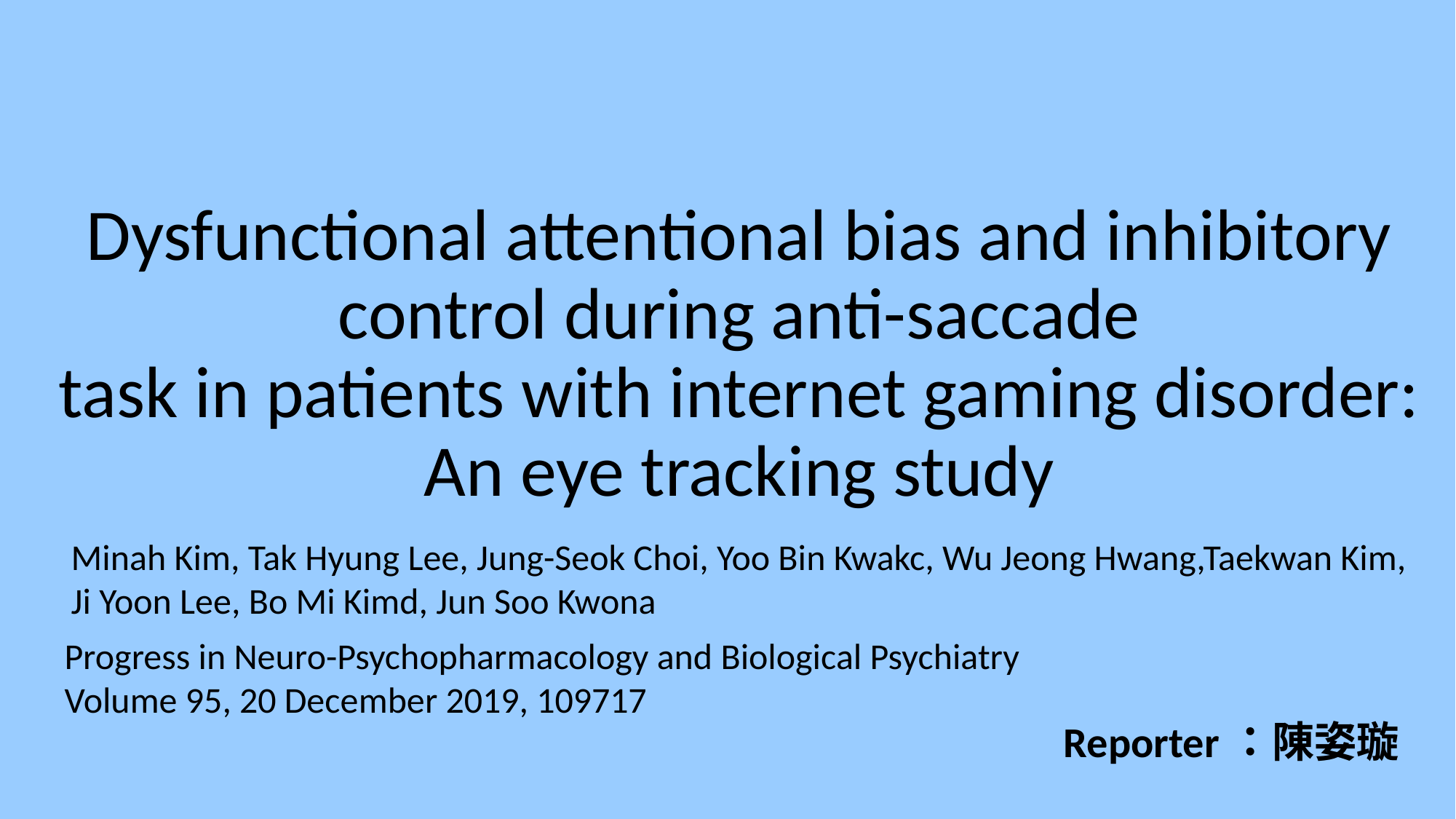

# Dysfunctional attentional bias and inhibitory control during anti-saccade task in patients with internet gaming disorder: An eye tracking study
Minah Kim, Tak Hyung Lee, Jung-Seok Choi, Yoo Bin Kwakc, Wu Jeong Hwang,Taekwan Kim, Ji Yoon Lee, Bo Mi Kimd, Jun Soo Kwona
Progress in Neuro-Psychopharmacology and Biological Psychiatry
Volume 95, 20 December 2019, 109717
Reporter：陳姿璇